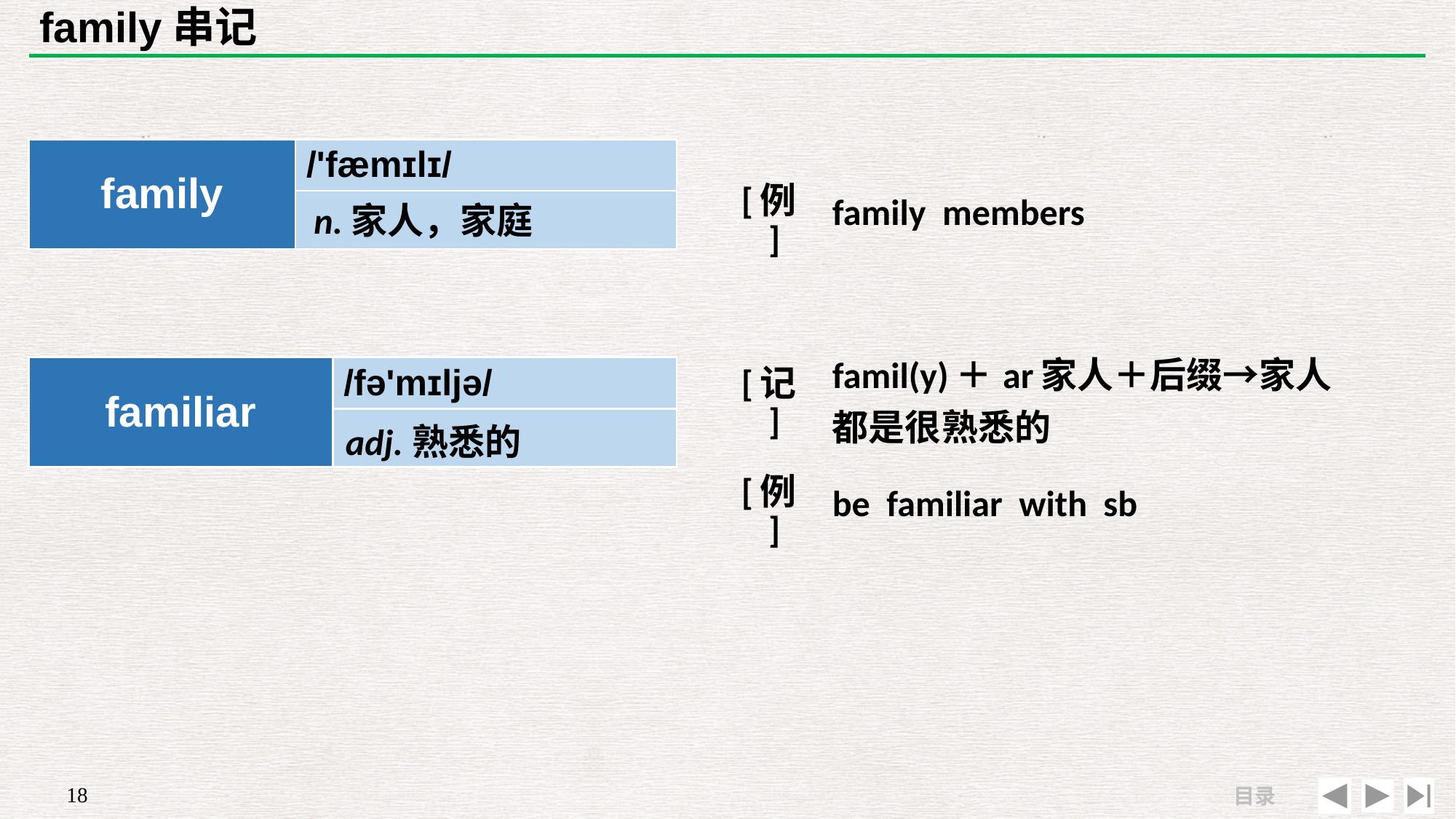

# family串记

|  |  |
| --- | --- |
| [例] | family members |
| family | /'fæmɪlɪ/ |
| --- | --- |
|  |  |
n.家人，家庭
| [记] | famil(y)＋ar家人＋后缀→家人都是很熟悉的 |
| --- | --- |
| [例] | be familiar with sb |
| familiar | /fə'mɪljə/ |
| --- | --- |
|  |  |
adj.熟悉的